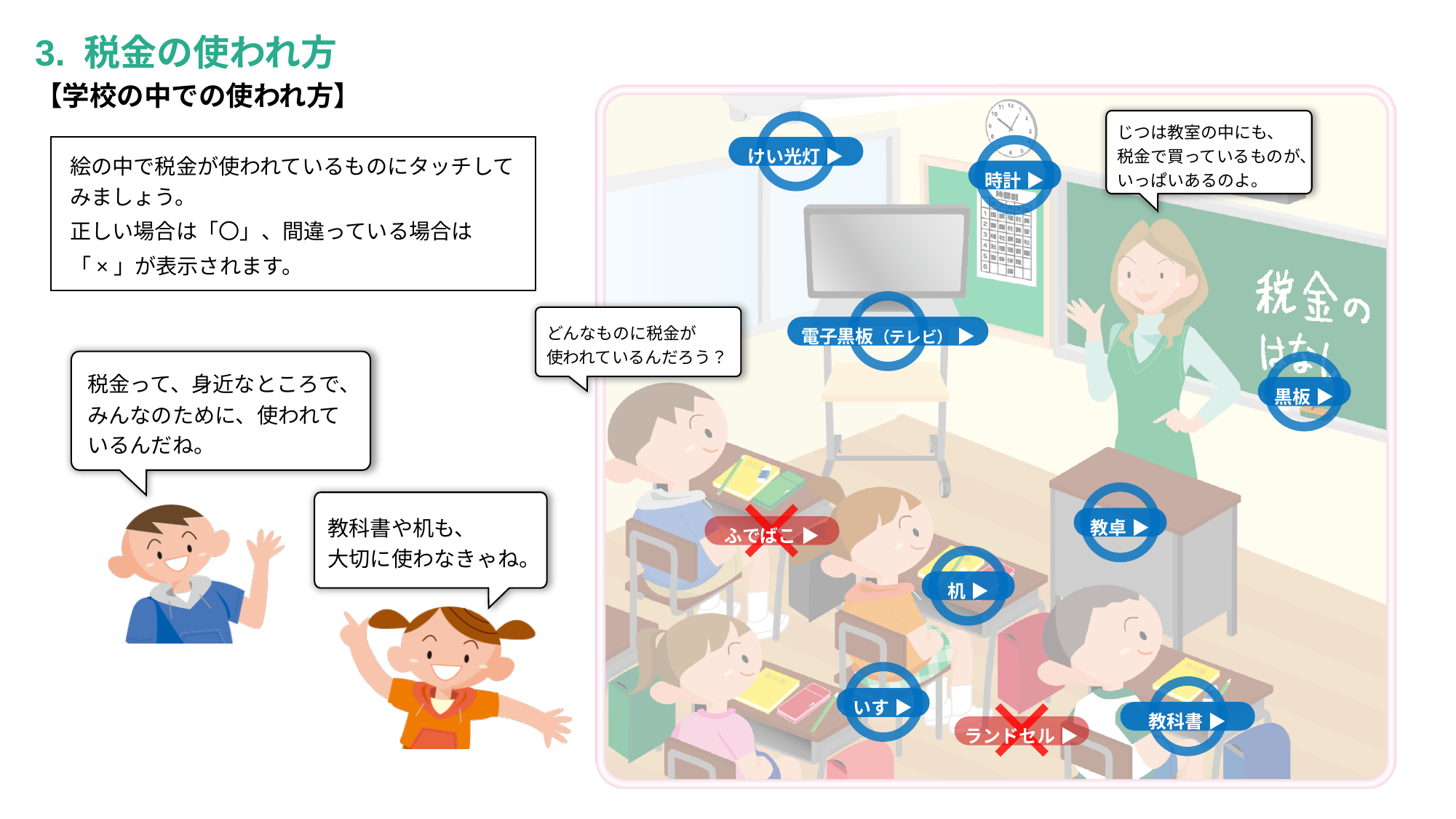

じつは教室の中にも、
税金で買っているものが、
いっぱいあるのよ。

けい光灯 ▶

時計 ▶

どんなものに税金が
使われているんだろう？
電子黒板（テレビ） ▶

黒板 ▶

教卓 ▶

ふでばこ ▶

机 ▶

いす ▶

教科書 ▶

ランドセル ▶